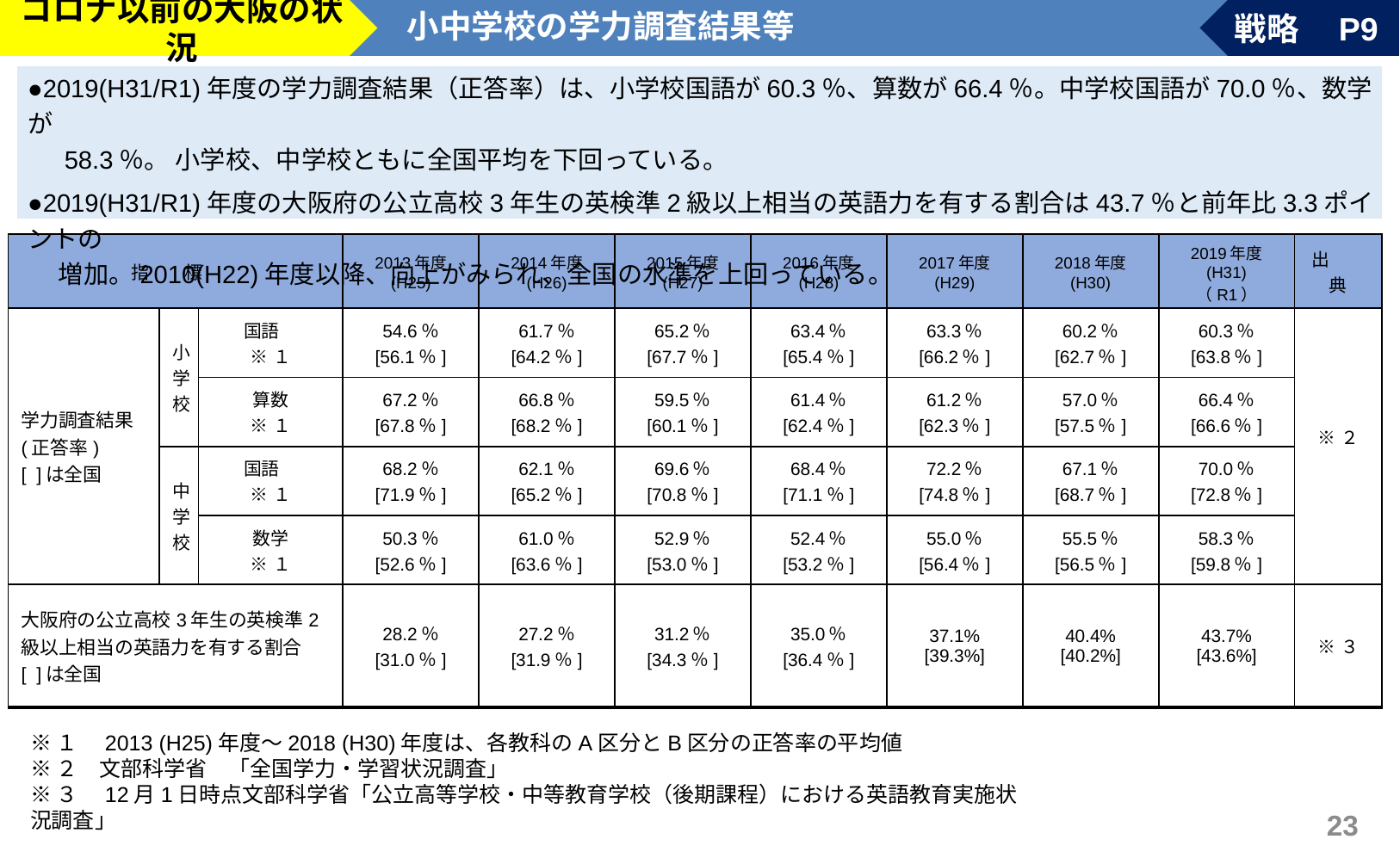

コロナ以前の大阪の状況
小中学校の学力調査結果等
戦略　P9
●2019(H31/R1)年度の学力調査結果（正答率）は、小学校国語が60.3％、算数が66.4％。中学校国語が70.0％、数学が
　 58.3％。 小学校、中学校ともに全国平均を下回っている。
●2019(H31/R1)年度の大阪府の公立高校3年生の英検準2級以上相当の英語力を有する割合は43.7％と前年比3.3ポイントの
　 増加。2010(H22)年度以降、向上がみられ、全国の水準を上回っている。
| 指　　標 |  |  | 2013年度 (H25) | 2014年度 (H26) | 2015年度 (H27) | 2016年度 (H28) | 2017年度 (H29) | 2018年度 (H30) | 2019年度 (H31) （R1） | 出　　典 |
| --- | --- | --- | --- | --- | --- | --- | --- | --- | --- | --- |
| 学力調査結果 (正答率) [ ]は全国 | 小学校 | 国語　 ※１ | 54.6％ [56.1％] | 61.7％ [64.2％] | 65.2％ [67.7％] | 63.4％ [65.4％] | 63.3％ [66.2％] | 60.2％ [62.7％] | 60.3％ [63.8％] | ※２ |
|  |  | 算数 ※１ | 67.2％ [67.8％] | 66.8％ [68.2％] | 59.5％ [60.1％] | 61.4％ [62.4％] | 61.2％ [62.3％] | 57.0％ [57.5％] | 66.4％ [66.6％] |  |
|  | 中学校 | 国語　 ※１ | 68.2％ [71.9％] | 62.1％ [65.2％] | 69.6％ [70.8％] | 68.4％ [71.1％] | 72.2％ [74.8％] | 67.1％ [68.7％] | 70.0％ [72.8％] |  |
|  |  | 数学 ※１ | 50.3％ [52.6％] | 61.0％ [63.6％] | 52.9％ [53.0％] | 52.4％ [53.2％] | 55.0％ [56.4％] | 55.5％ [56.5％] | 58.3％ [59.8％] |  |
| 大阪府の公立高校3年生の英検準2級以上相当の英語力を有する割合 [ ]は全国 |  |  | 28.2％ [31.0％] | 27.2％ [31.9％] | 31.2％ [34.3％] | 35.0％ [36.4％] | 37.1% [39.3%] | 40.4% [40.2%] | 43.7% [43.6%] | ※３ |
※１　2013 (H25)年度～2018 (H30)年度は、各教科のA区分とB区分の正答率の平均値
※２　文部科学省　「全国学力・学習状況調査」
※３　12月1日時点文部科学省「公立高等学校・中等教育学校（後期課程）における英語教育実施状況調査」

23